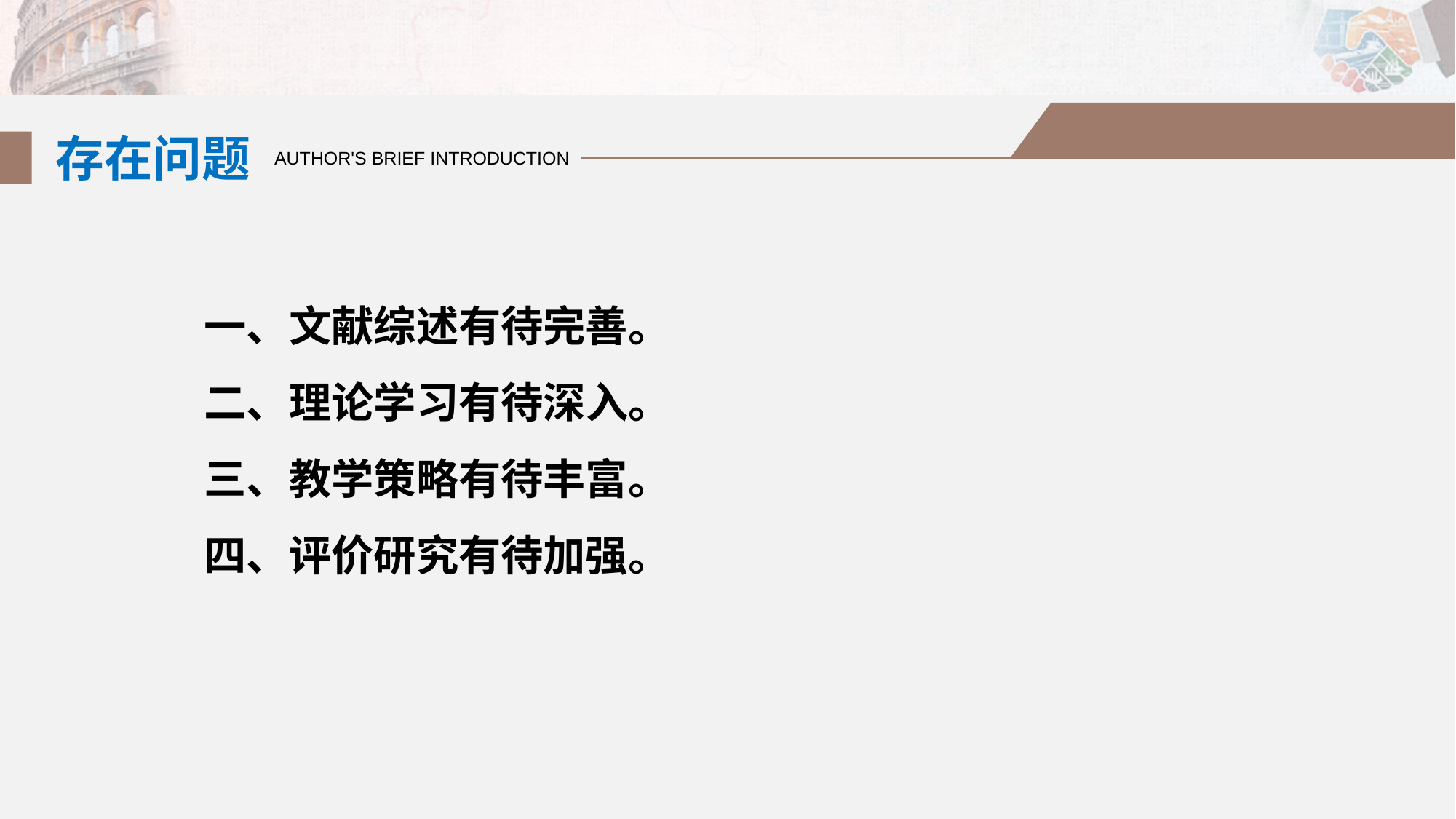

存在问题

AUTHOR'S BRIEF INTRODUCTION
一、文献综述有待完善。
二、理论学习有待深入。
三、教学策略有待丰富。
四、评价研究有待加强。